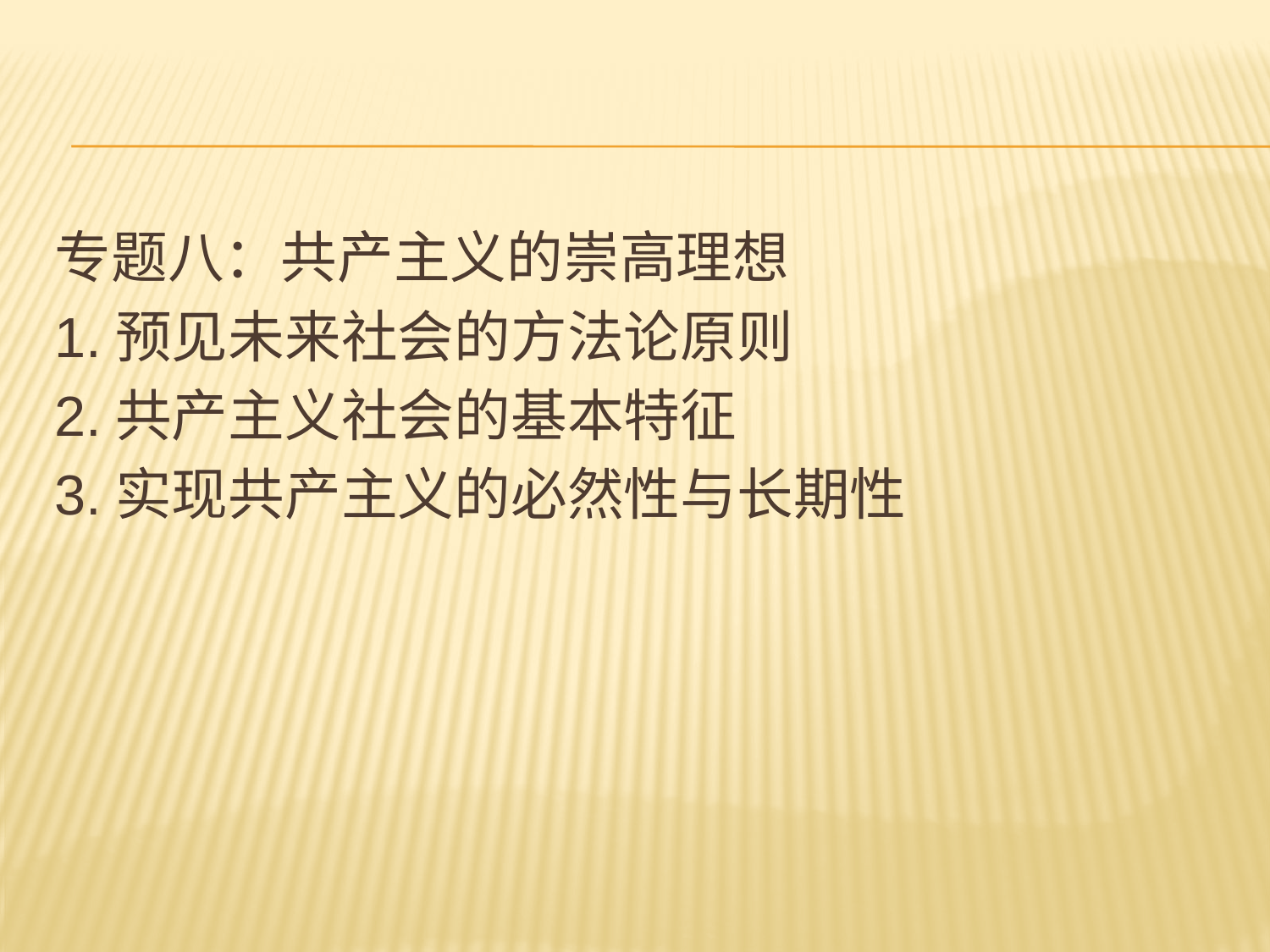

#
专题八：共产主义的崇高理想
1.预见未来社会的方法论原则
2.共产主义社会的基本特征
3.实现共产主义的必然性与长期性